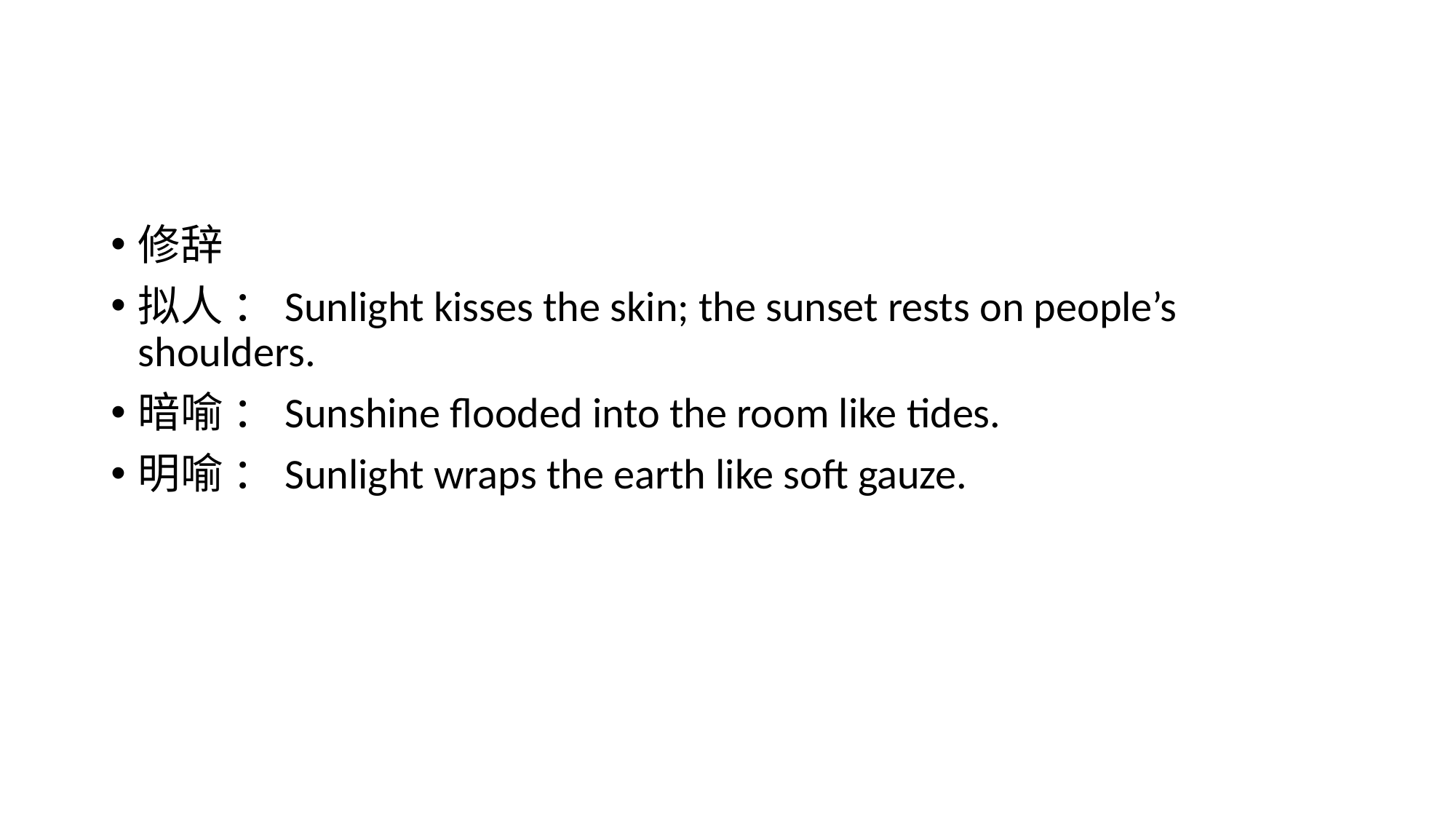

#
修辞
拟人 ：Sunlight kisses the skin; the sunset rests on people’s shoulders.
暗喻 ：Sunshine flooded into the room like tides.
明喻 ：Sunlight wraps the earth like soft gauze.